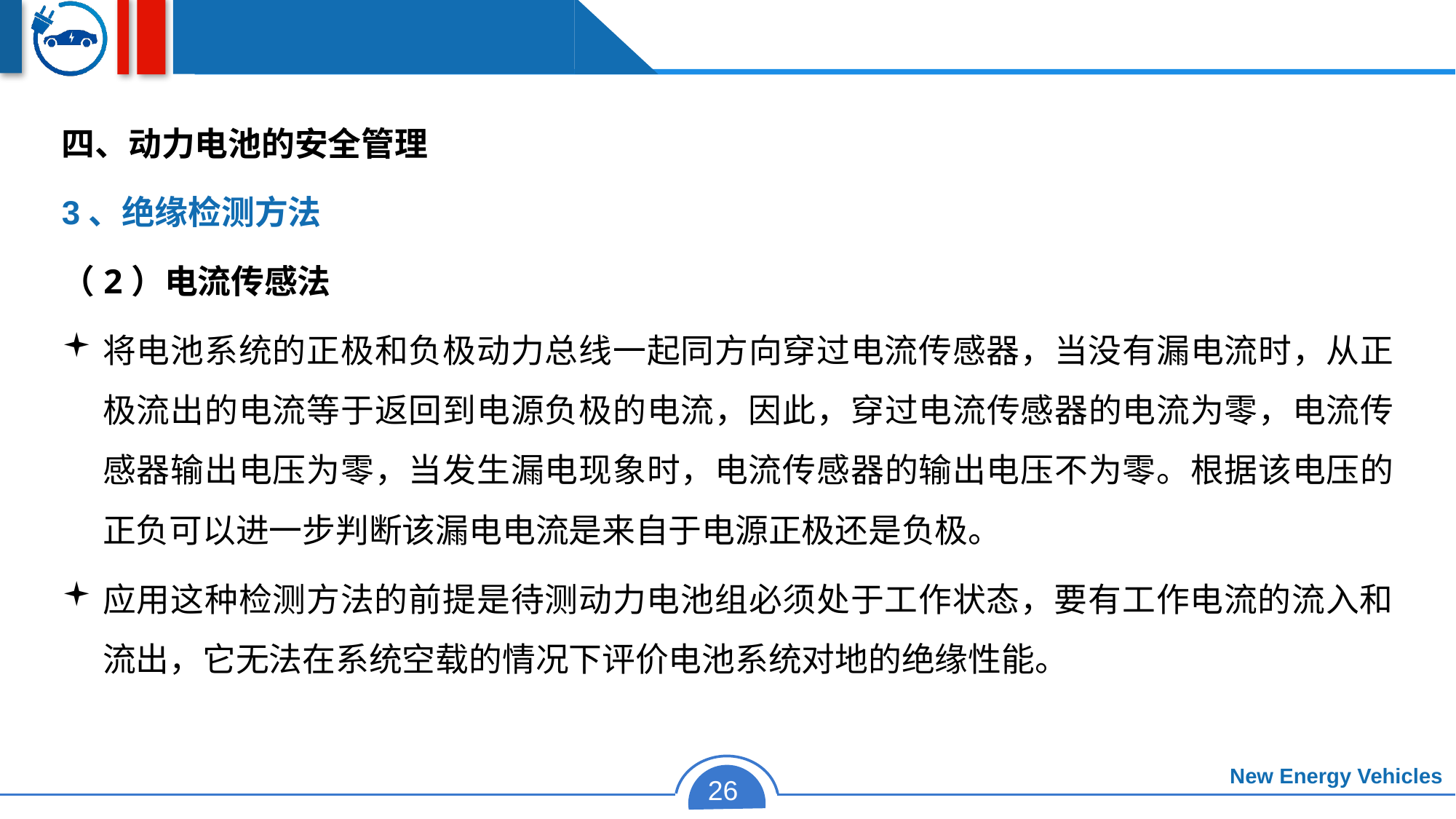

四、动力电池的安全管理
3、绝缘检测方法
（2）电流传感法
将电池系统的正极和负极动力总线一起同方向穿过电流传感器，当没有漏电流时，从正极流出的电流等于返回到电源负极的电流，因此，穿过电流传感器的电流为零，电流传感器输出电压为零，当发生漏电现象时，电流传感器的输出电压不为零。根据该电压的正负可以进一步判断该漏电电流是来自于电源正极还是负极。
应用这种检测方法的前提是待测动力电池组必须处于工作状态，要有工作电流的流入和流出，它无法在系统空载的情况下评价电池系统对地的绝缘性能。